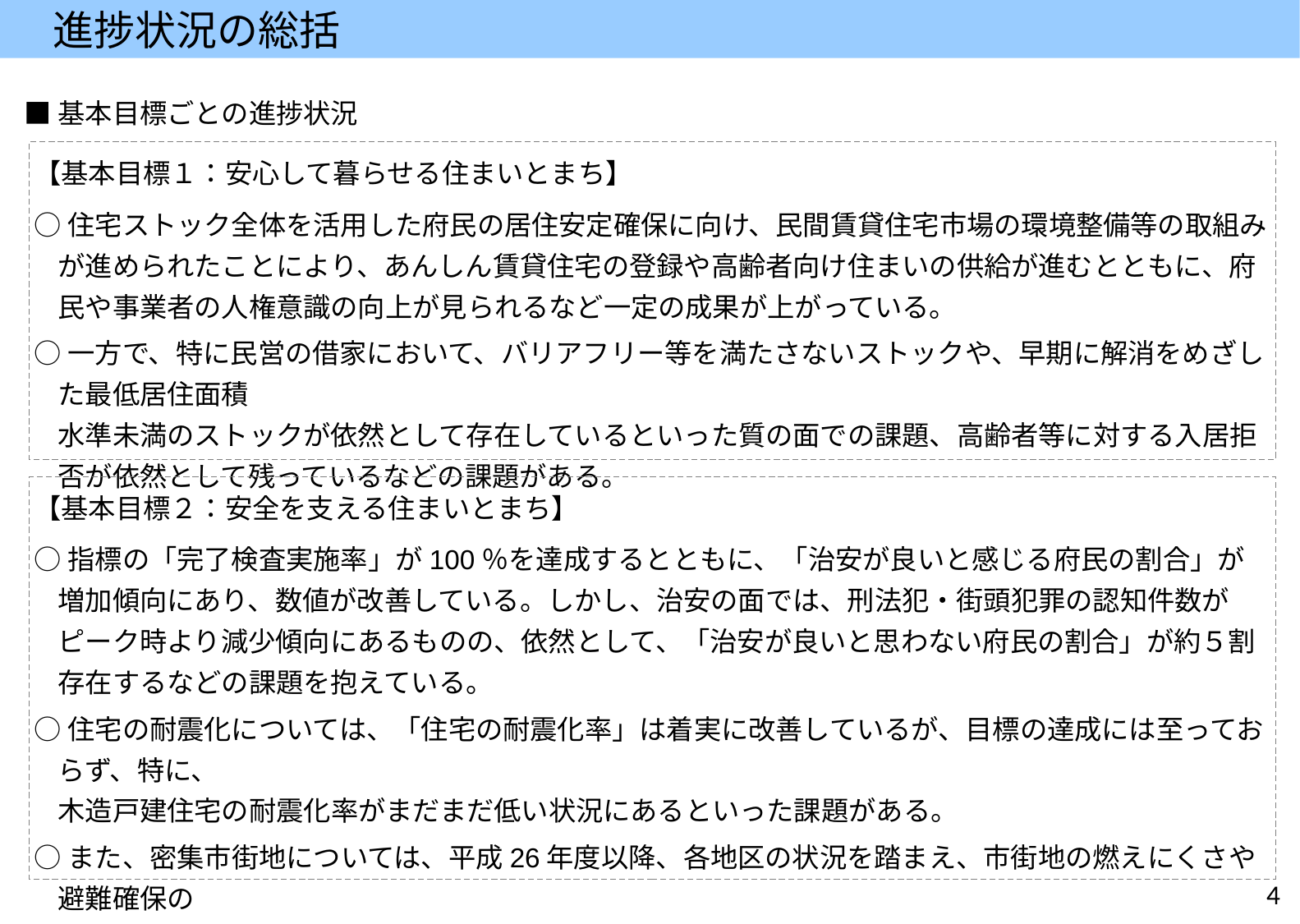

進捗状況の総括
■基本目標ごとの進捗状況
【基本目標１：安心して暮らせる住まいとまち】
○住宅ストック全体を活用した府民の居住安定確保に向け、民間賃貸住宅市場の環境整備等の取組みが進められたことにより、あんしん賃貸住宅の登録や高齢者向け住まいの供給が進むとともに、府民や事業者の人権意識の向上が見られるなど一定の成果が上がっている。
○一方で、特に民営の借家において、バリアフリー等を満たさないストックや、早期に解消をめざした最低居住面積
水準未満のストックが依然として存在しているといった質の面での課題、高齢者等に対する入居拒否が依然として残っているなどの課題がある。
【基本目標２：安全を支える住まいとまち】
○指標の「完了検査実施率」が100％を達成するとともに、「治安が良いと感じる府民の割合」が増加傾向にあり、数値が改善している。しかし、治安の面では、刑法犯・街頭犯罪の認知件数がピーク時より減少傾向にあるものの、依然として、「治安が良いと思わない府民の割合」が約５割存在するなどの課題を抱えている。
○住宅の耐震化については、「住宅の耐震化率」は着実に改善しているが、目標の達成には至っておらず、特に、
木造戸建住宅の耐震化率がまだまだ低い状況にあるといった課題がある。
○また、密集市街地については、平成26年度以降、各地区の状況を踏まえ、市街地の燃えにくさや避難確保の
目標に応じた事業実施計画を地区ごとに定め、老朽住宅除却や地区公共施設の整備のスピードアップが図られているが、現時点では、「地震時等に著しく危険な密集市街地の面積」を縮小する水準までには至っていない。
4